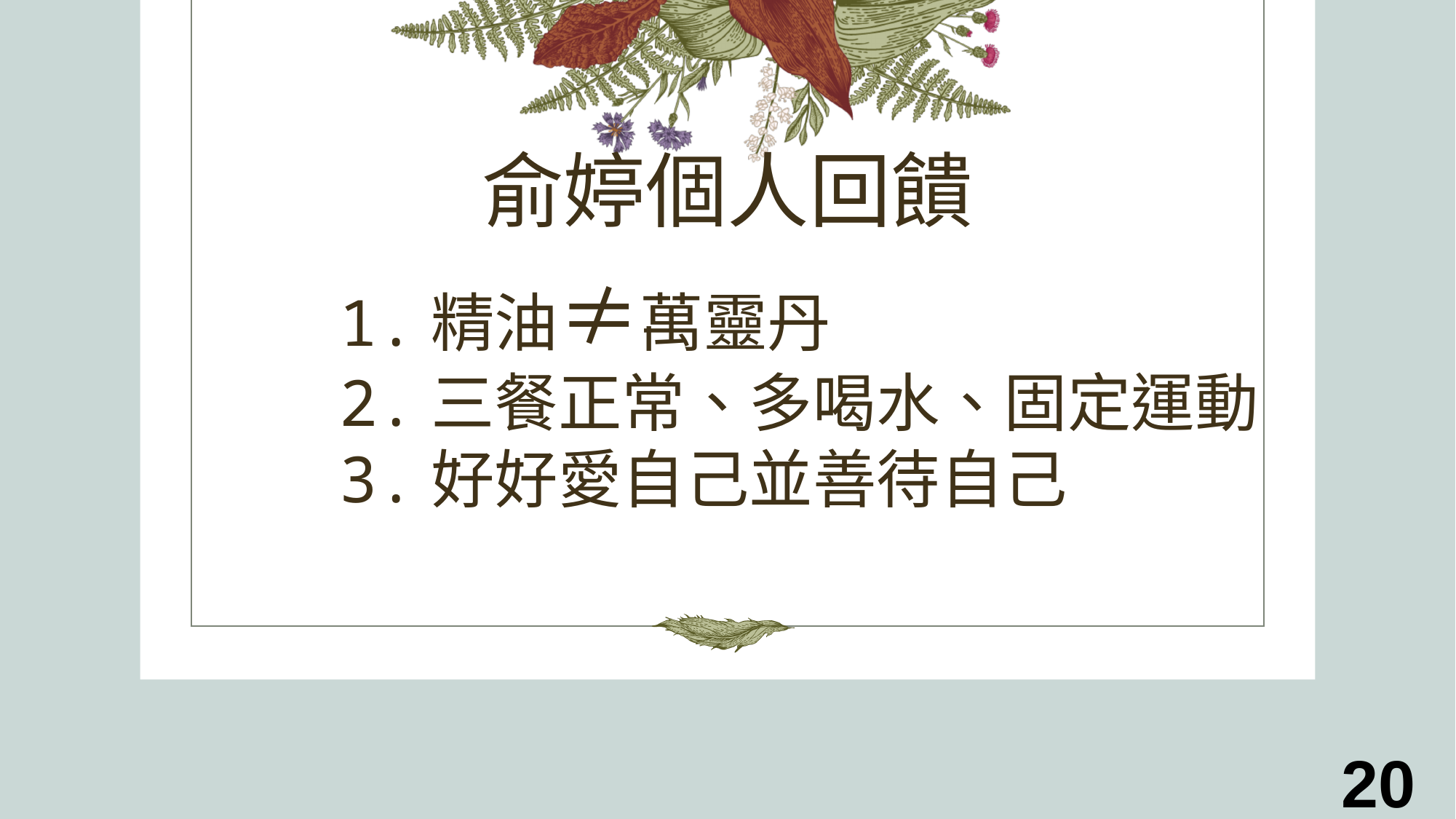

# 俞婷個人回饋
1.精油≠萬靈丹
2.三餐正常、多喝水、固定運動
3.好好愛自己並善待自己
20